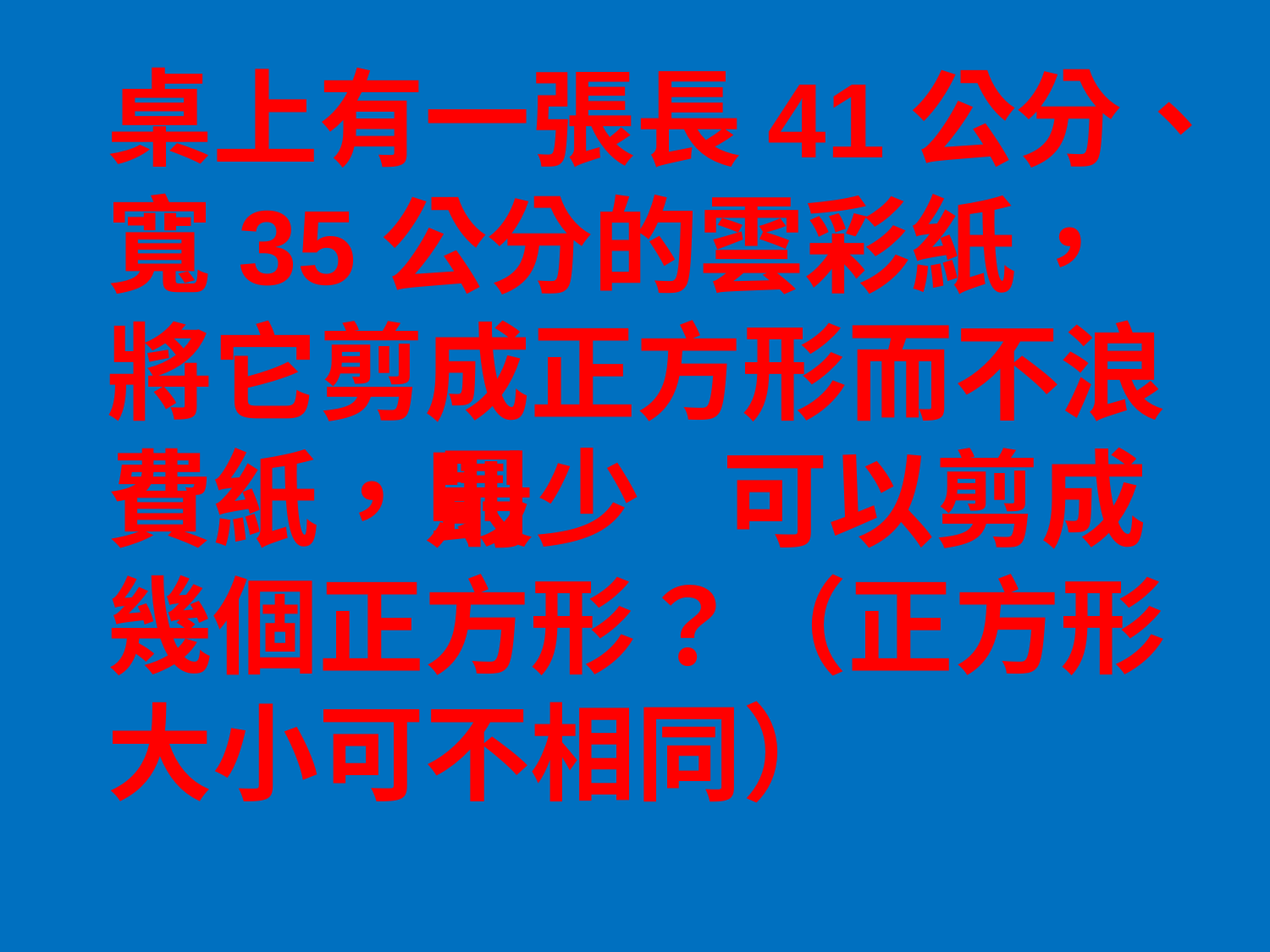

桌上有一張長41公分、寬35公分的雲彩紙，將它剪成正方形而不浪費紙，則        可以剪成幾個正方形？（正方形大小可不相同）
最少